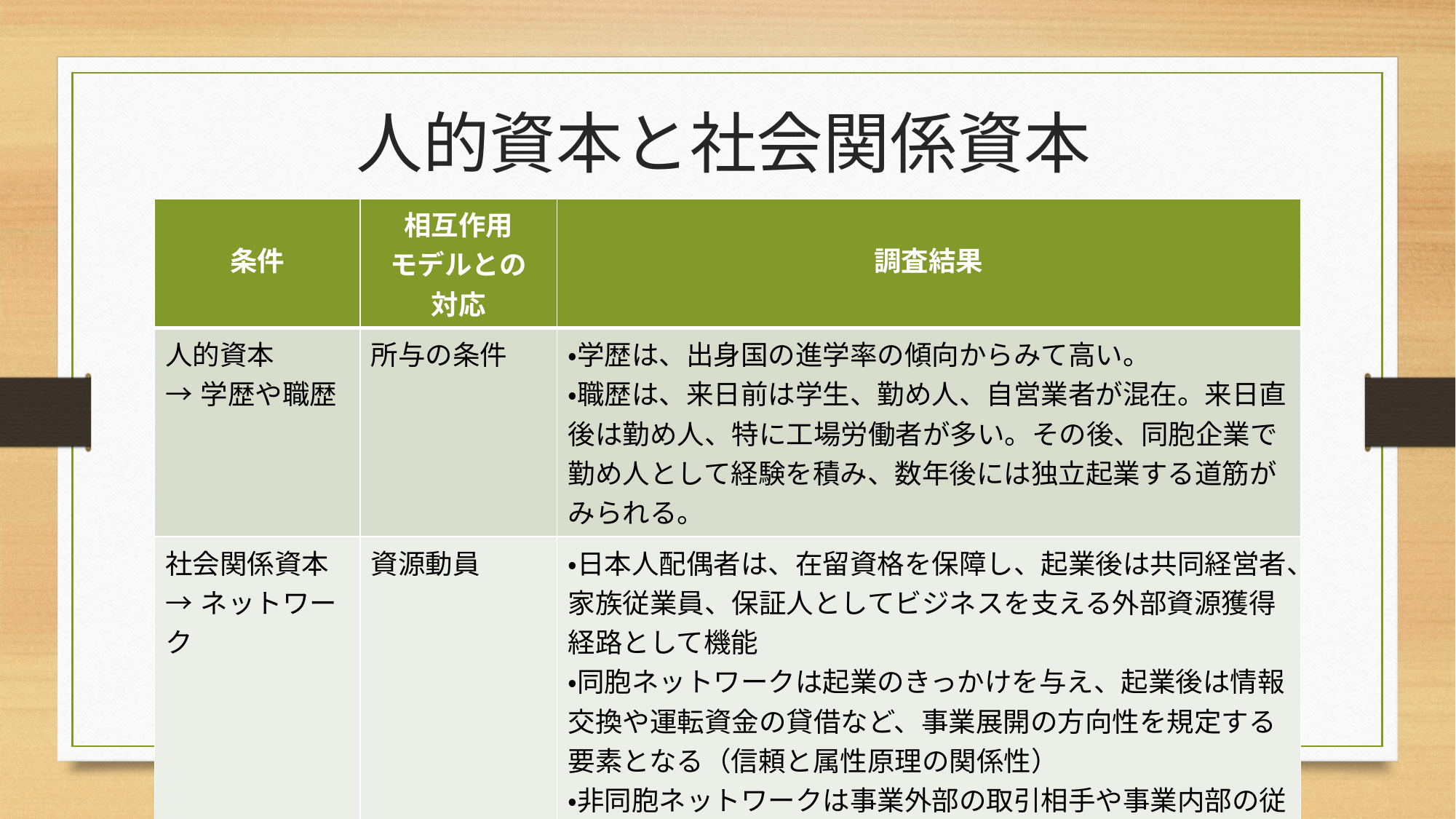

# 人的資本と社会関係資本
| 条件 | 相互作用 モデルとの 対応 | 調査結果 |
| --- | --- | --- |
| 人的資本 →学歴や職歴 | 所与の条件 | ・学歴は、出身国の進学率の傾向からみて高い。 ・職歴は、来日前は学生、勤め人、自営業者が混在。来日直後は勤め人、特に工場労働者が多い。その後、同胞企業で勤め人として経験を積み、数年後には独立起業する道筋がみられる。 |
| 社会関係資本 →ネットワーク | 資源動員 | ・日本人配偶者は、在留資格を保障し、起業後は共同経営者、家族従業員、保証人としてビジネスを支える外部資源獲得経路として機能 ・同胞ネットワークは起業のきっかけを与え、起業後は情報交換や運転資金の貸借など、事業展開の方向性を規定する要素となる（信頼と属性原理の関係性） ・非同胞ネットワークは事業外部の取引相手や事業内部の従業員など場面ごとに使い分けられる |